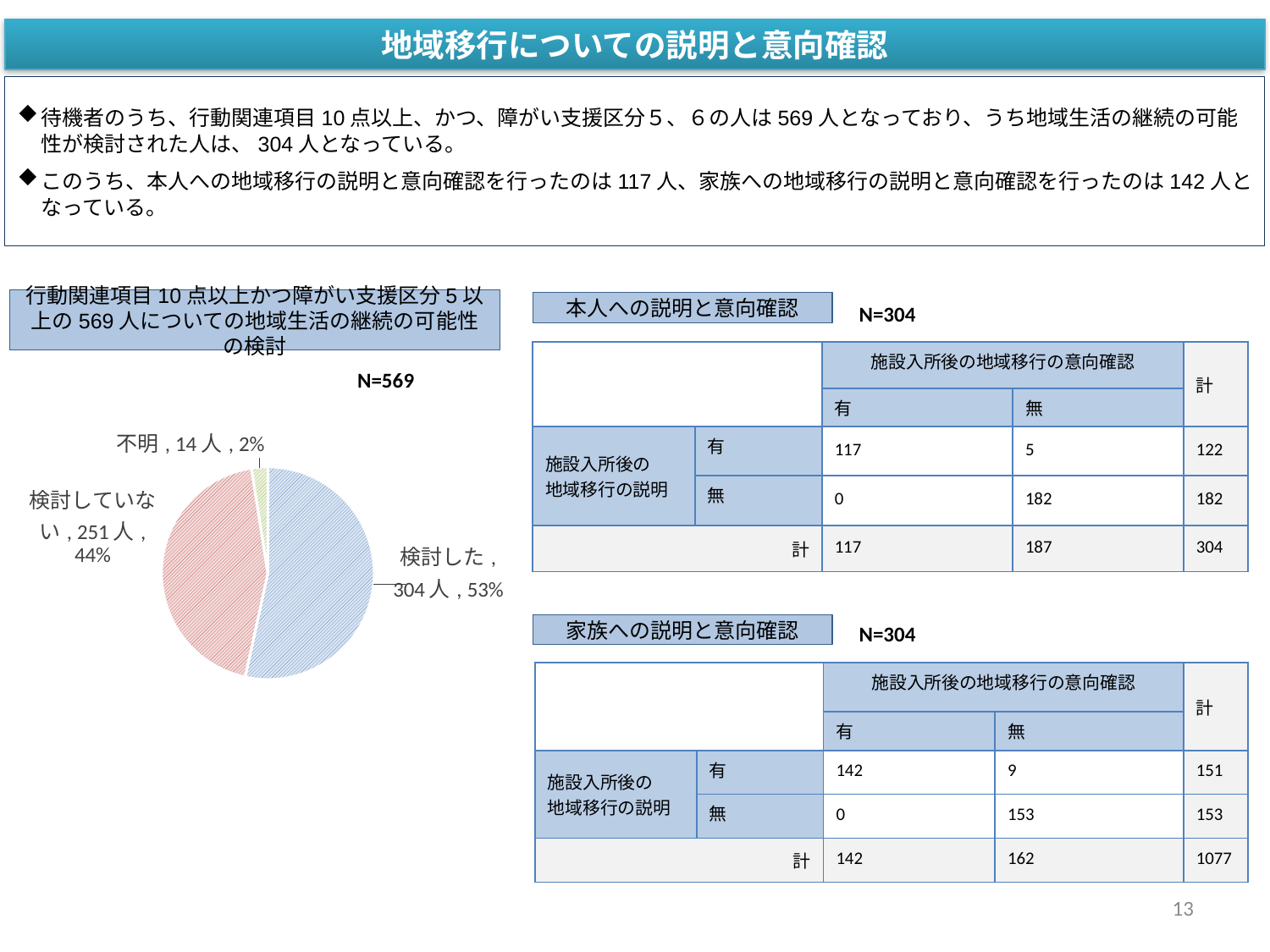

地域移行についての説明と意向確認
待機者のうち、行動関連項目10点以上、かつ、障がい支援区分５、６の人は569人となっており、うち地域生活の継続の可能性が検討された人は、304人となっている。
このうち、本人への地域移行の説明と意向確認を行ったのは117人、家族への地域移行の説明と意向確認を行ったのは142人となっている。
行動関連項目10点以上かつ障がい支援区分5以上の569人についての地域生活の継続の可能性の検討
本人への説明と意向確認
N=304
|  |  | 施設入所後の地域移行の意向確認 |  | 計 |
| --- | --- | --- | --- | --- |
|  |  | 有 | 無 | 計 |
| 施設入所後の 地域移行の説明 | 有 | 117 | 5 | 122 |
|  | 無 | 0 | 182 | 182 |
| 計 | 計 | 117 | 187 | 304 |
N=569

### Chart

| Category | 地域生活の継続の可能性 |
|---|---|
| 検討した | 304.0 |
| 検討していない | 251.0 |
| 不明 | 14.0 |
家族への説明と意向確認
N=304
|  |  | 施設入所後の地域移行の意向確認 |  | 計 |
| --- | --- | --- | --- | --- |
|  |  | 有 | 無 | 計 |
| 施設入所後の 地域移行の説明 | 有 | 142 | 9 | 151 |
|  | 無 | 0 | 153 | 153 |
| 計 | 計 | 142 | 162 | 1077 |
13